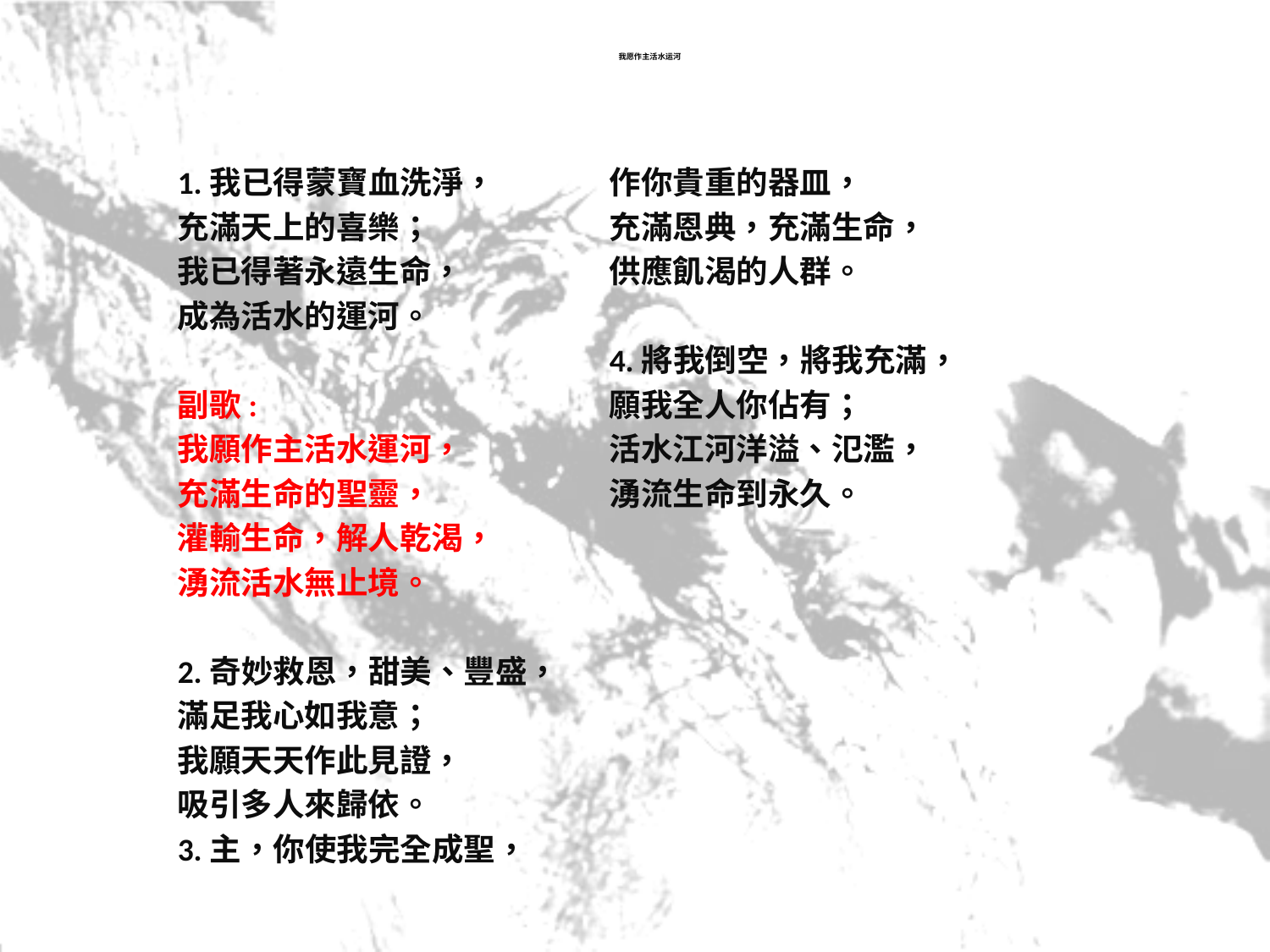

# 我愿作主活水运河
1.我已得蒙寶血洗淨，
充滿天上的喜樂；
我已得著永遠生命，
成為活水的運河。

副歌:
我願作主活水運河，
充滿生命的聖靈，
灌輸生命，解人乾渴，
湧流活水無止境。

2.奇妙救恩，甜美、豐盛，
滿足我心如我意；
我願天天作此見證，
吸引多人來歸依。
3.主，你使我完全成聖，
作你貴重的器皿，
充滿恩典，充滿生命，
供應飢渴的人群。

4.將我倒空，將我充滿，
願我全人你佔有；
活水江河洋溢、氾濫，
湧流生命到永久。